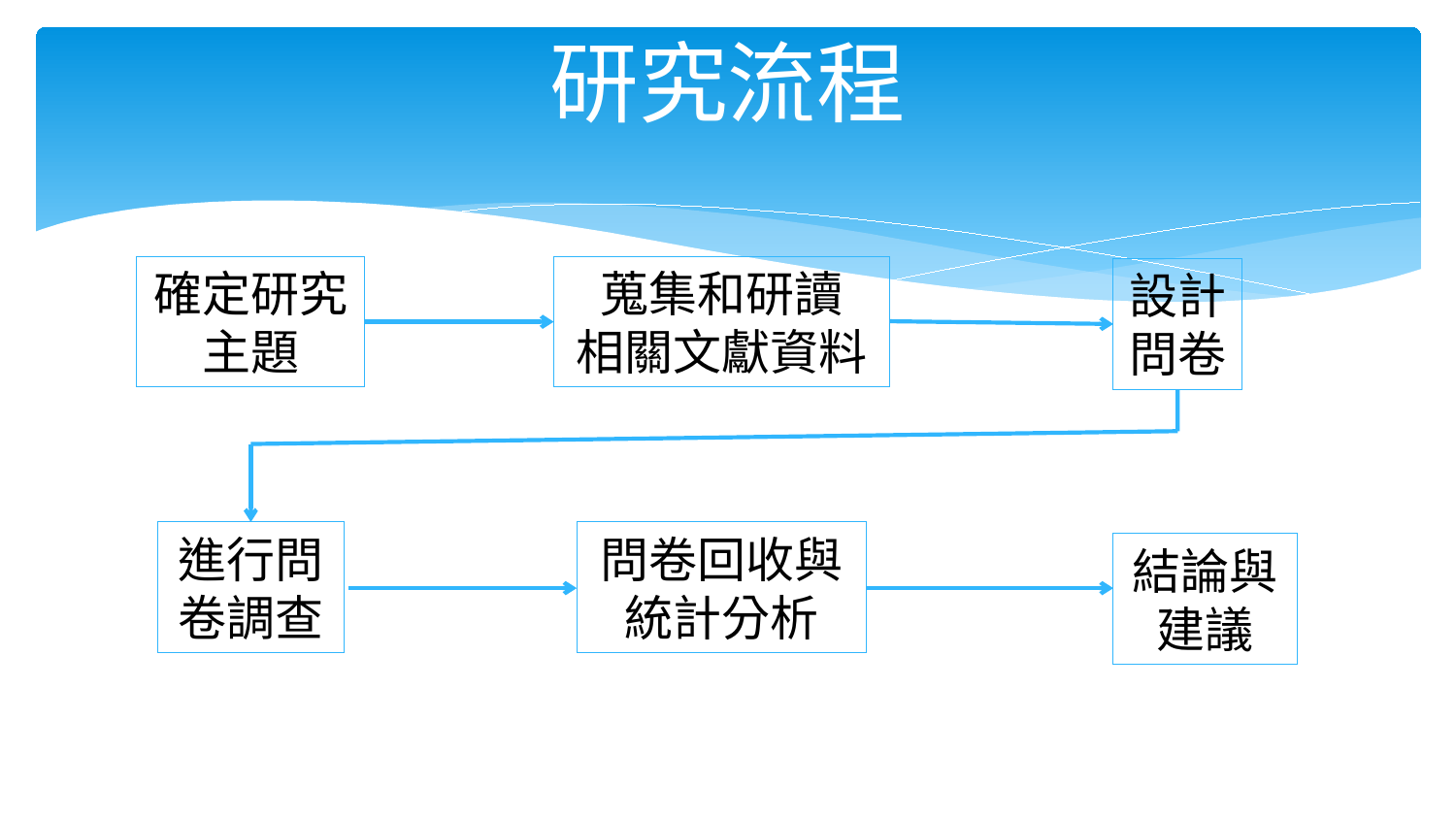

# 研究流程

確定研究主題
蒐集和研讀
相關文獻資料
設計問卷
問卷回收與統計分析
進行問卷調查
結論與建議